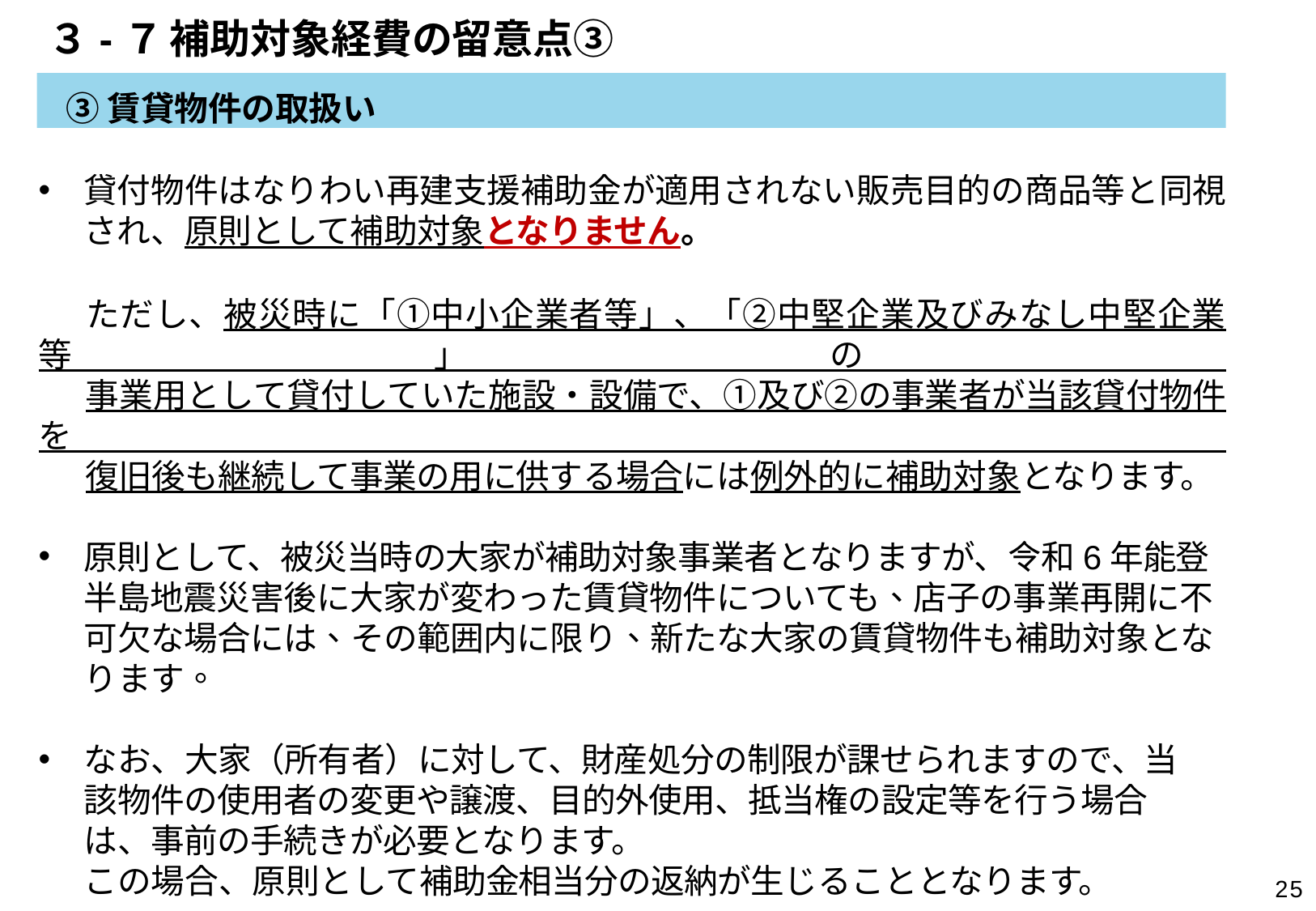

３-７	補助対象経費の留意点③
③賃貸物件の取扱い
貸付物件はなりわい再建支援補助金が適用されない販売目的の商品等と同視され、原則として補助対象となりません。
	ただし、被災時に「①中小企業者等」、「②中堅企業及びみなし中堅企業等」の
	事業用として貸付していた施設・設備で、①及び②の事業者が当該貸付物件を
	復旧後も継続して事業の用に供する場合には例外的に補助対象となります。
原則として、被災当時の大家が補助対象事業者となりますが、令和6年能登半島地震災害後に大家が変わった賃貸物件についても、店子の事業再開に不可欠な場合には、その範囲内に限り、新たな大家の賃貸物件も補助対象となります。
なお、大家（所有者）に対して、財産処分の制限が課せられますので、当該物件の使用者の変更や譲渡、目的外使用、抵当権の設定等を行う場合は、事前の手続きが必要となります。
この場合、原則として補助金相当分の返納が生じることとなります。
25